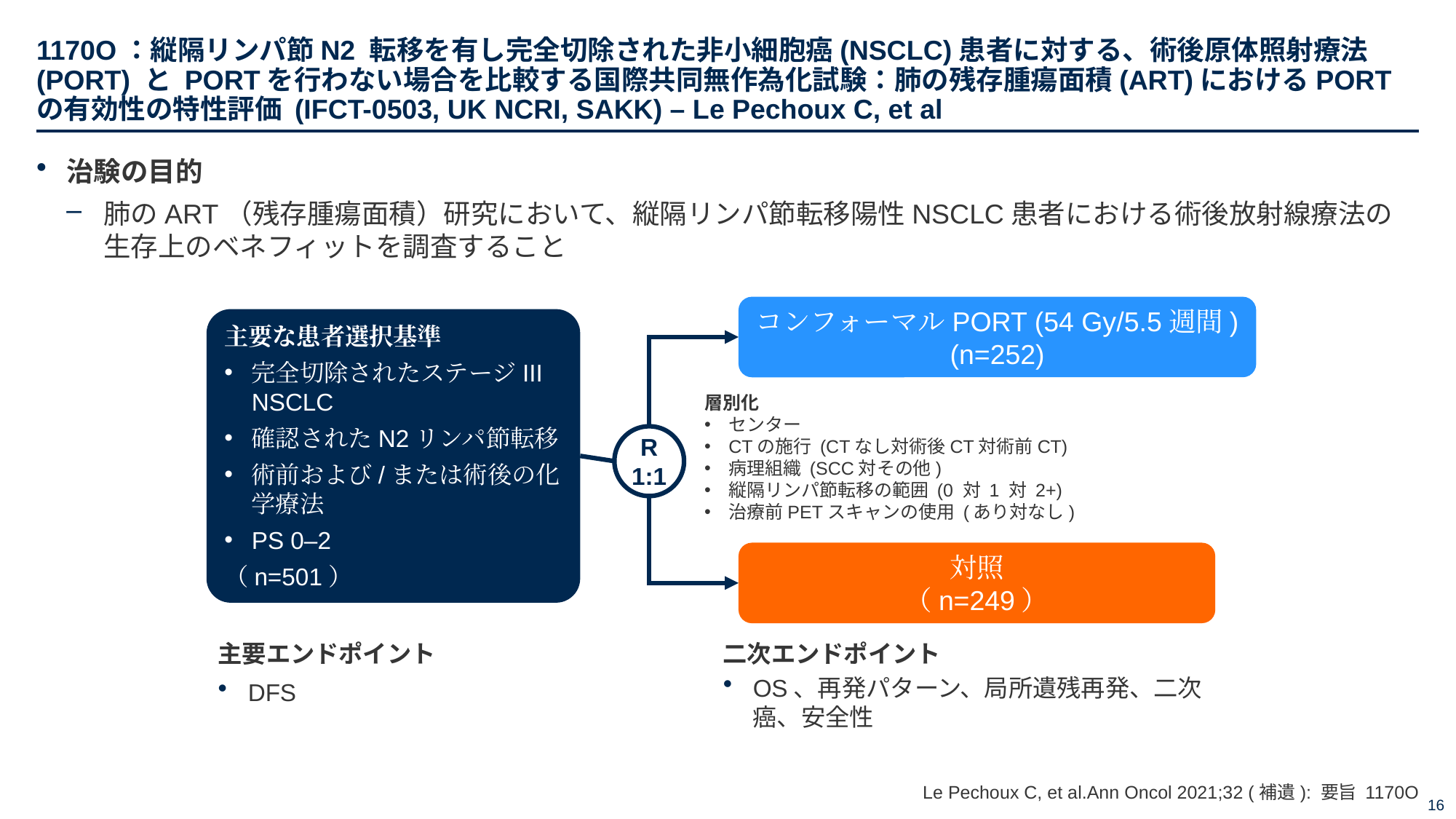

# 1170O：縦隔リンパ節N2 転移を有し完全切除された非小細胞癌(NSCLC)患者に対する、術後原体照射療法(PORT) と PORTを行わない場合を比較する国際共同無作為化試験：肺の残存腫瘍面積(ART)におけるPORTの有効性の特性評価 (IFCT-0503, UK NCRI, SAKK) – Le Pechoux C, et al
治験の目的
肺のART（残存腫瘍面積）研究において、縦隔リンパ節転移陽性NSCLC患者における術後放射線療法の生存上のベネフィットを調査すること
コンフォーマルPORT (54 Gy/5.5週間)
(n=252)
主要な患者選択基準
完全切除されたステージIII NSCLC
確認されたN2リンパ節転移
術前および/または術後の化学療法
PS 0–2
（n=501）
層別化
センター
CTの施行 (CTなし対術後CT対術前CT)
病理組織 (SCC対その他)
縦隔リンパ節転移の範囲 (0 対 1 対 2+)
治療前PETスキャンの使用 (あり対なし)
R
1:1
対照
（n=249）
主要エンドポイント
DFS

二次エンドポイント
OS、再発パターン、局所遺残再発、二次癌、安全性
Le Pechoux C, et al.Ann Oncol 2021;32 (補遺): 要旨 1170O